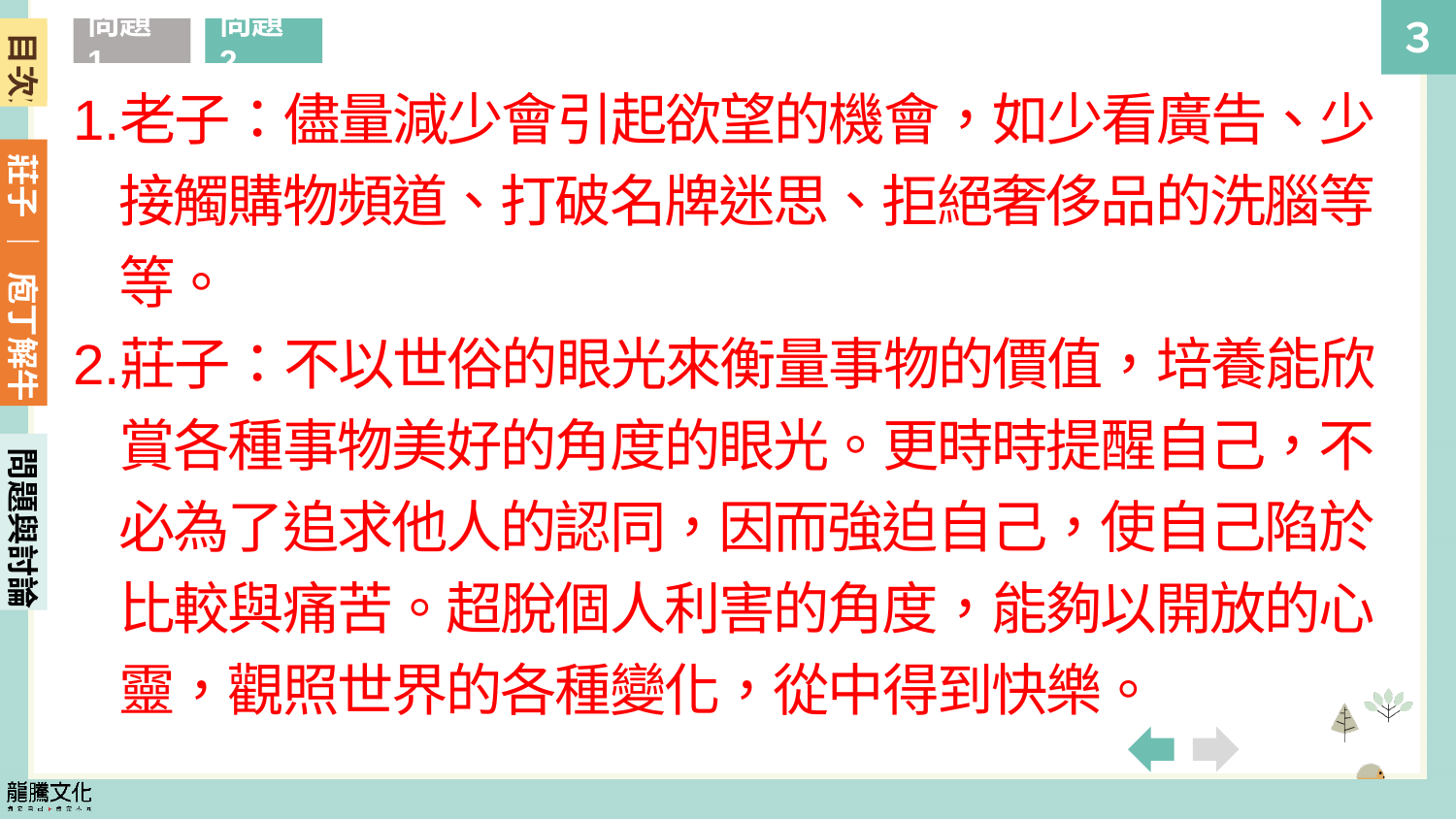

目次
問題1
問題2
老子：儘量減少會引起欲望的機會，如少看廣告、少接觸購物頻道、打破名牌迷思、拒絕奢侈品的洗腦等等。
莊子：不以世俗的眼光來衡量事物的價值，培養能欣賞各種事物美好的角度的眼光。更時時提醒自己，不必為了追求他人的認同，因而強迫自己，使自己陷於比較與痛苦。超脫個人利害的角度，能夠以開放的心靈，觀照世界的各種變化，從中得到快樂。